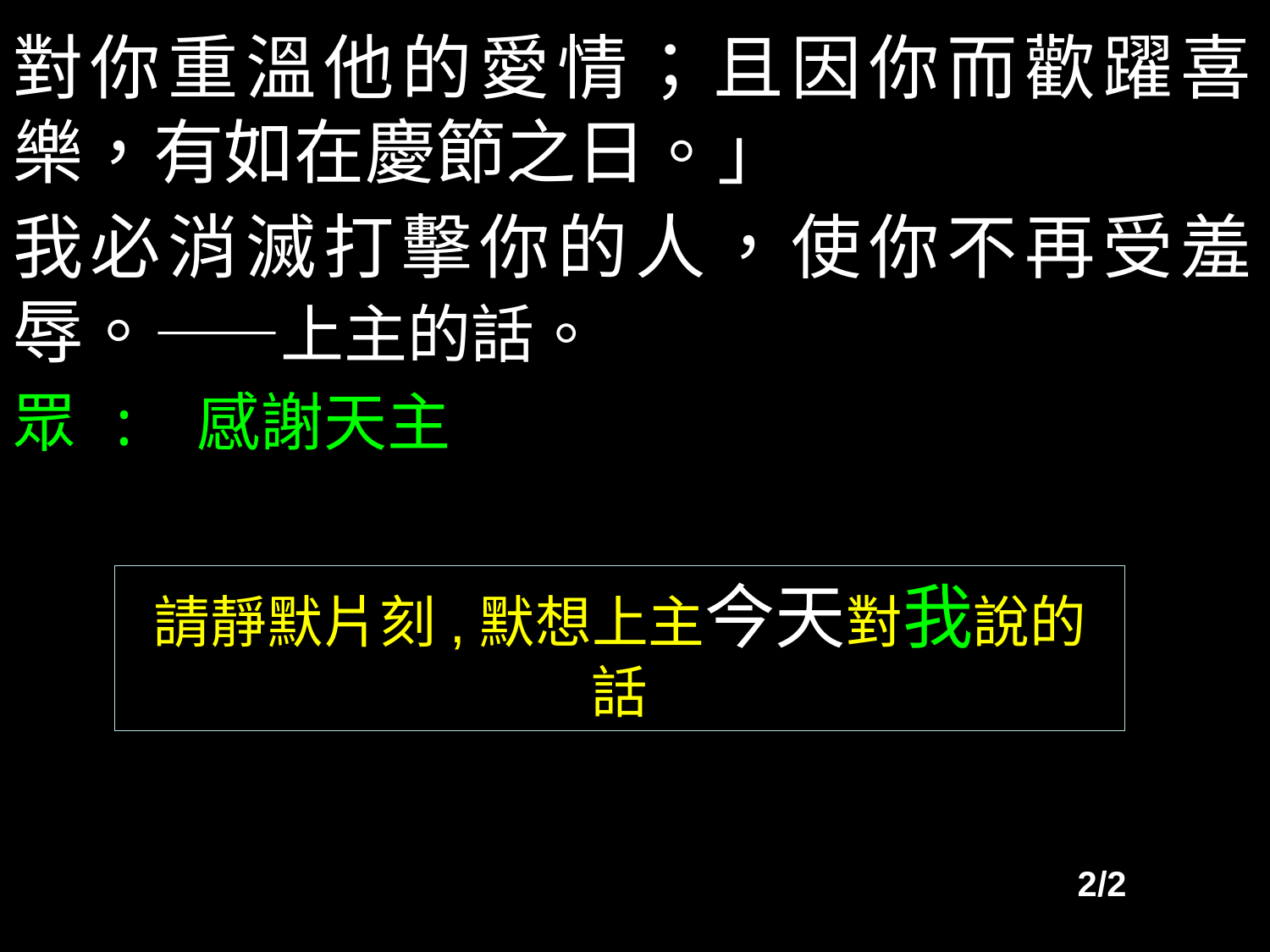

對你重溫他的愛情；且因你而歡躍喜樂，有如在慶節之日。」
我必消滅打擊你的人，使你不再受羞辱。——上主的話。
眾 : 感謝天主

請靜默片刻,默想上主今天對我說的話
2/2